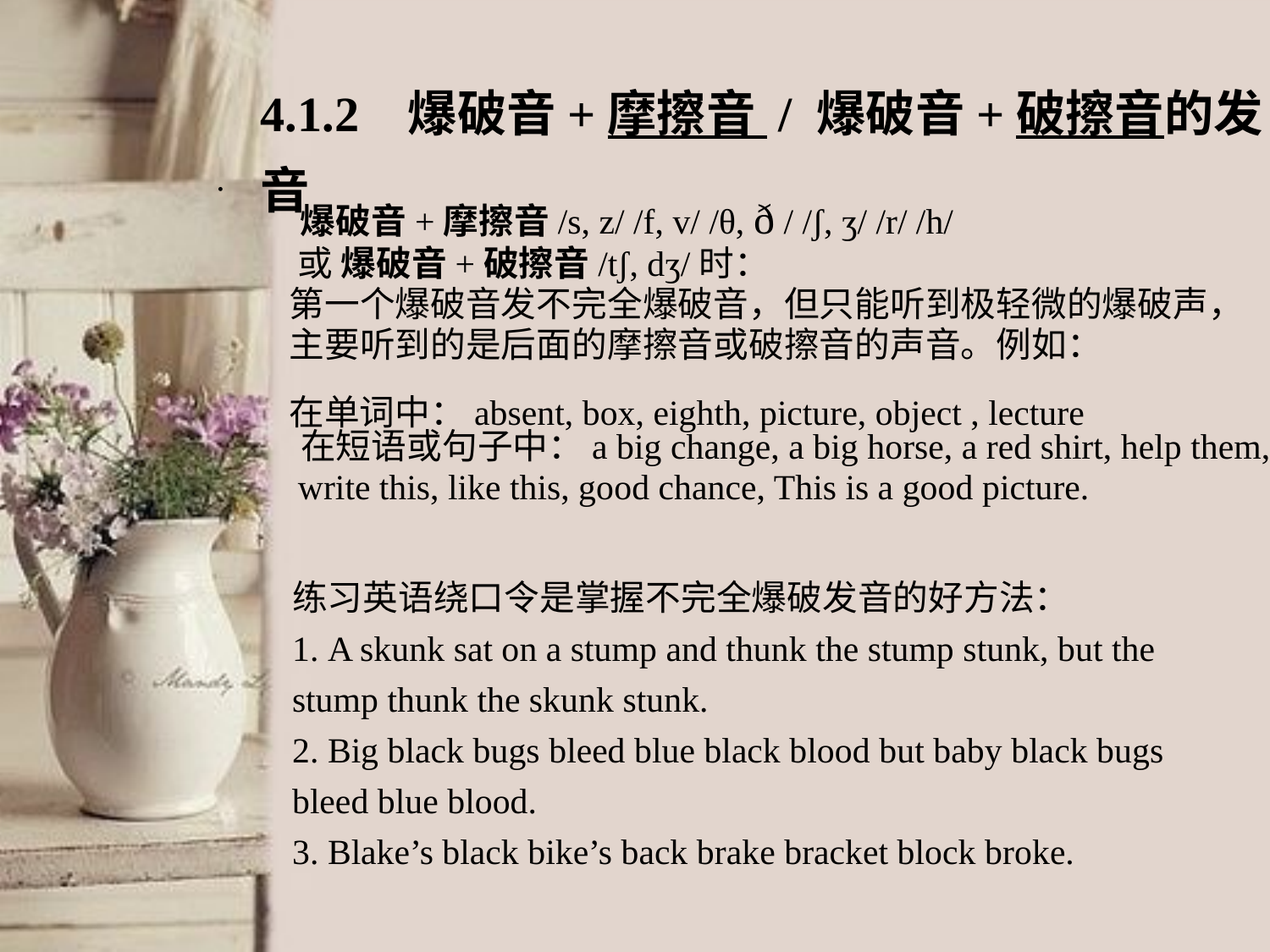

4.1.2   爆破音+摩擦音 / 爆破音+破擦音的发音
       爆破音+摩擦音/s, z/ /f, v/ /θ, ð / /ʃ, ʒ/ /r/ /h/
        或 爆破音+破擦音/tʃ, dʒ/时：
        第一个爆破音发不完全爆破音，但只能听到极轻微的爆破声，
        主要听到的是后面的摩擦音或破擦音的声音。例如：
   在单词中：absent, box, eighth, picture, object , lecture
   在短语或句子中：a big change, a big horse, a red shirt, help them,
         write this, like this, good chance, This is a good picture.
练习英语绕口令是掌握不完全爆破发音的好方法：
1. A skunk sat on a stump and thunk the stump stunk, but the stump thunk the skunk stunk.
2. Big black bugs bleed blue black blood but baby black bugs bleed blue blood.
3. Blake’s black bike’s back brake bracket block broke.